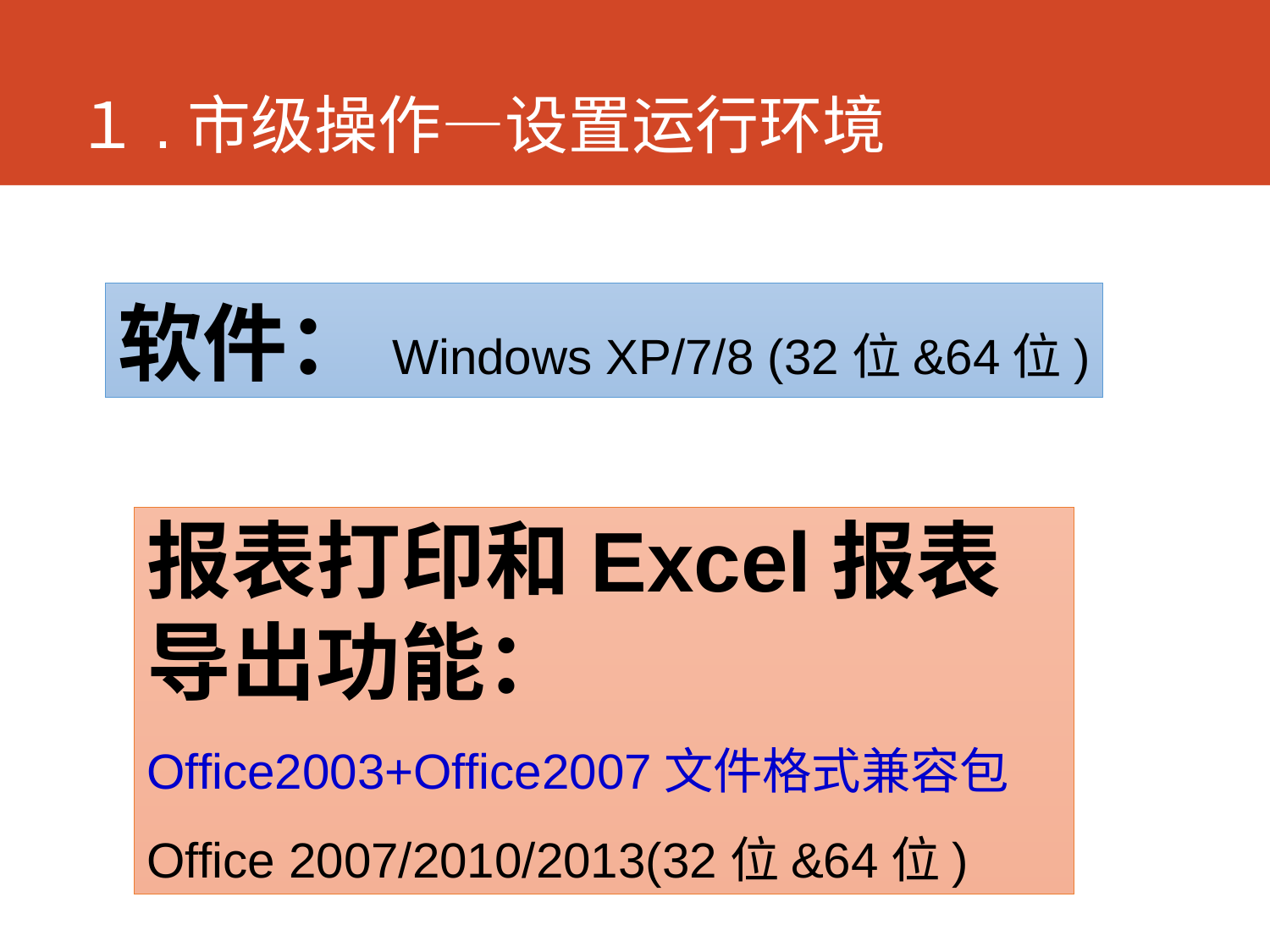

# １.市级操作—设置运行环境
软件：Windows XP/7/8 (32位&64位)
报表打印和Excel报表
导出功能：
Office2003+Office2007文件格式兼容包
Office 2007/2010/2013(32位&64位)